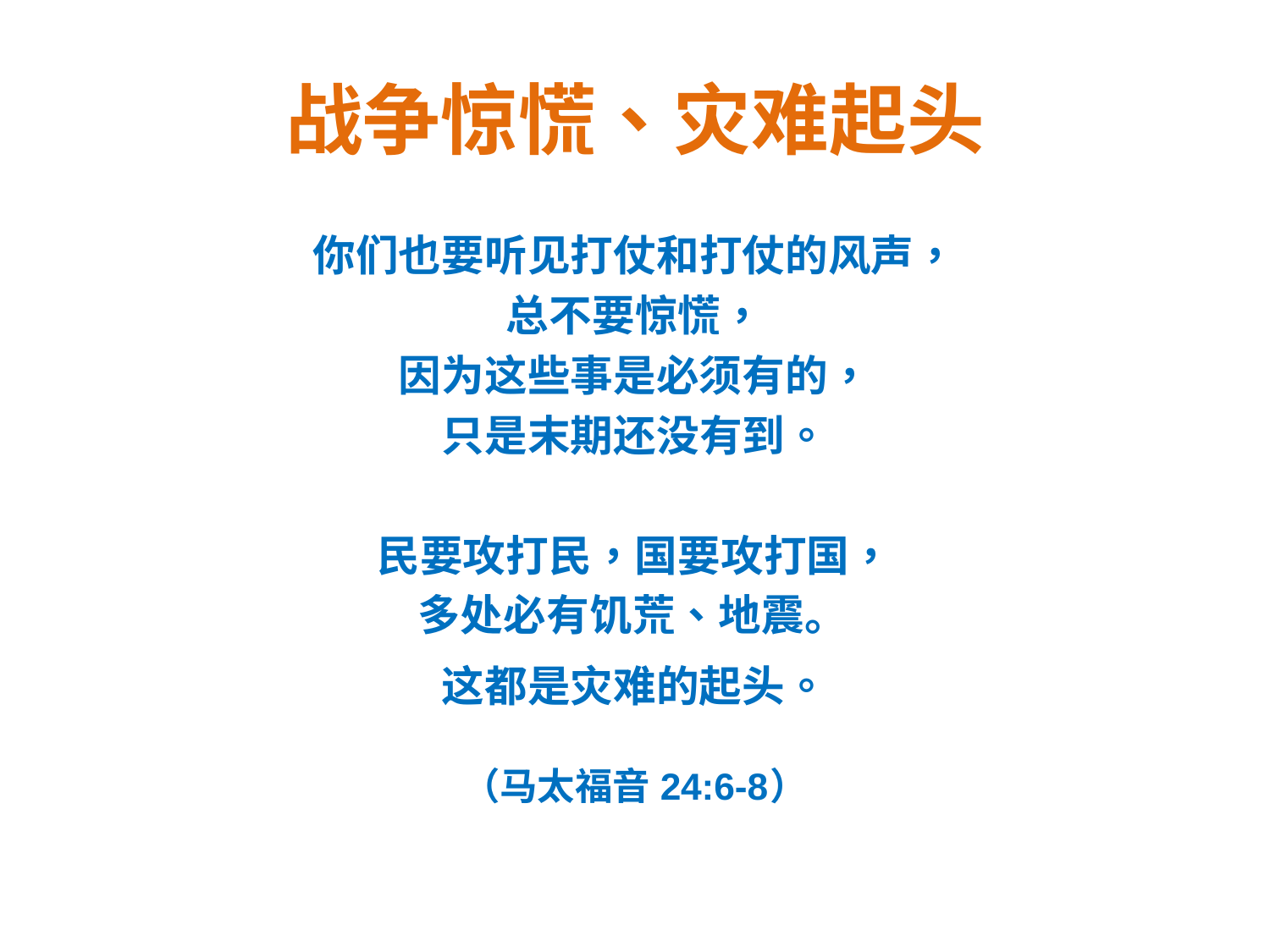

# 战争惊慌、灾难起头
你们也要听见打仗和打仗的风声，
总不要惊慌，
因为这些事是必须有的，
只是末期还没有到。

民要攻打民，国要攻打国，
多处必有饥荒、地震。
这都是灾难的起头。

（马太福音 24:6-8）